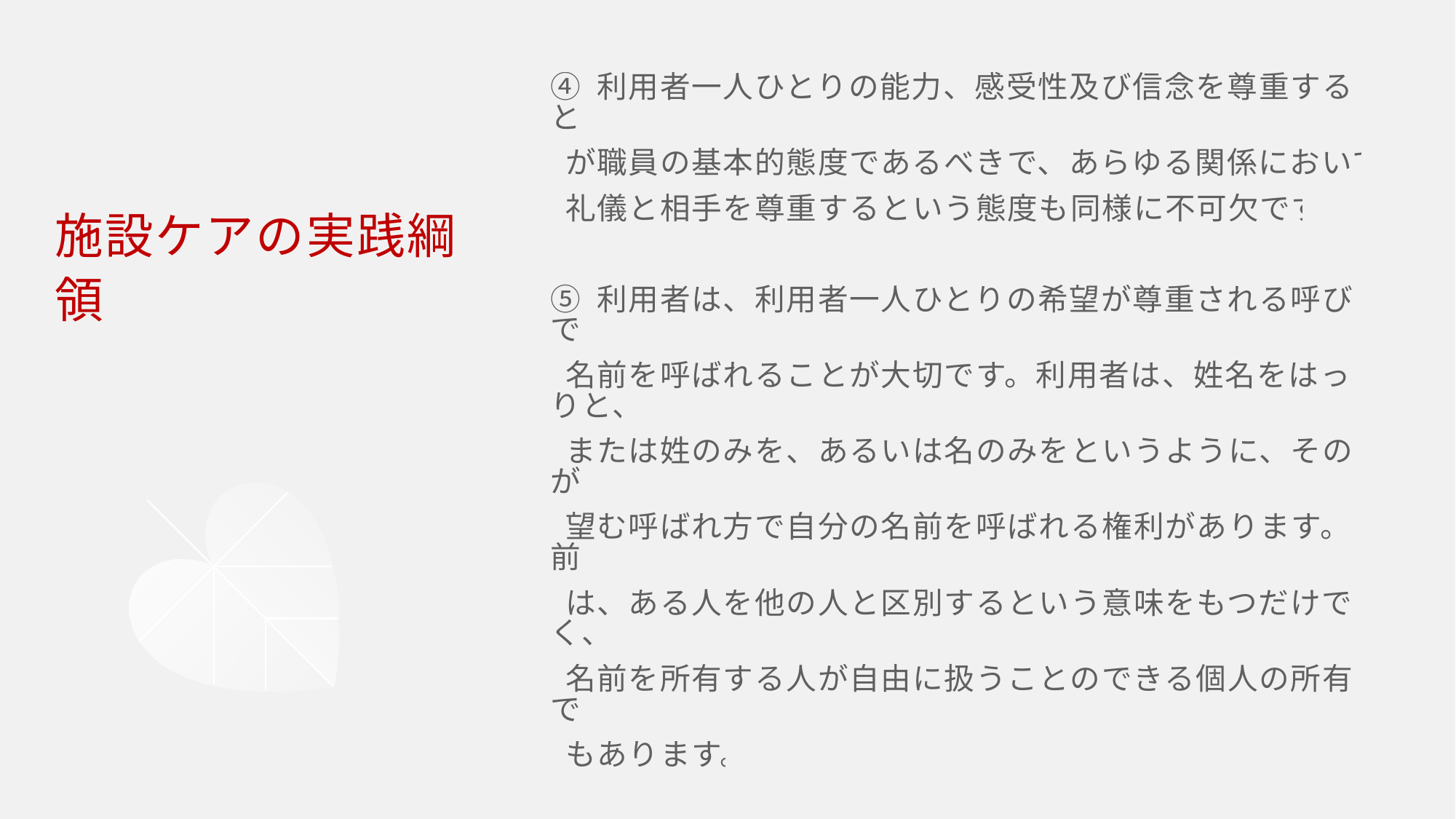

④ 利用者一人ひとりの能力、感受性及び信念を尊重すること
 が職員の基本的態度であるべきで、あらゆる関係において、
 礼儀と相手を尊重するという態度も同様に不可欠です。

⑤ 利用者は、利用者一人ひとりの希望が尊重される呼び方で
 名前を呼ばれることが大切です。利用者は、姓名をはっきりと、
 または姓のみを、あるいは名のみをというように、その人が
 望む呼ばれ方で自分の名前を呼ばれる権利があります。名前
 は、ある人を他の人と区別するという意味をもつだけでなく、
 名前を所有する人が自由に扱うことのできる個人の所有物で
 もあります。

⑥ 高齢の利用者の名前は、特に名で呼ぶようにその人からい
 われていないのであれば、正しく姓で呼ぶことが、相手をごく
 普通に尊重することになります。
# 施設ケアの実践綱領